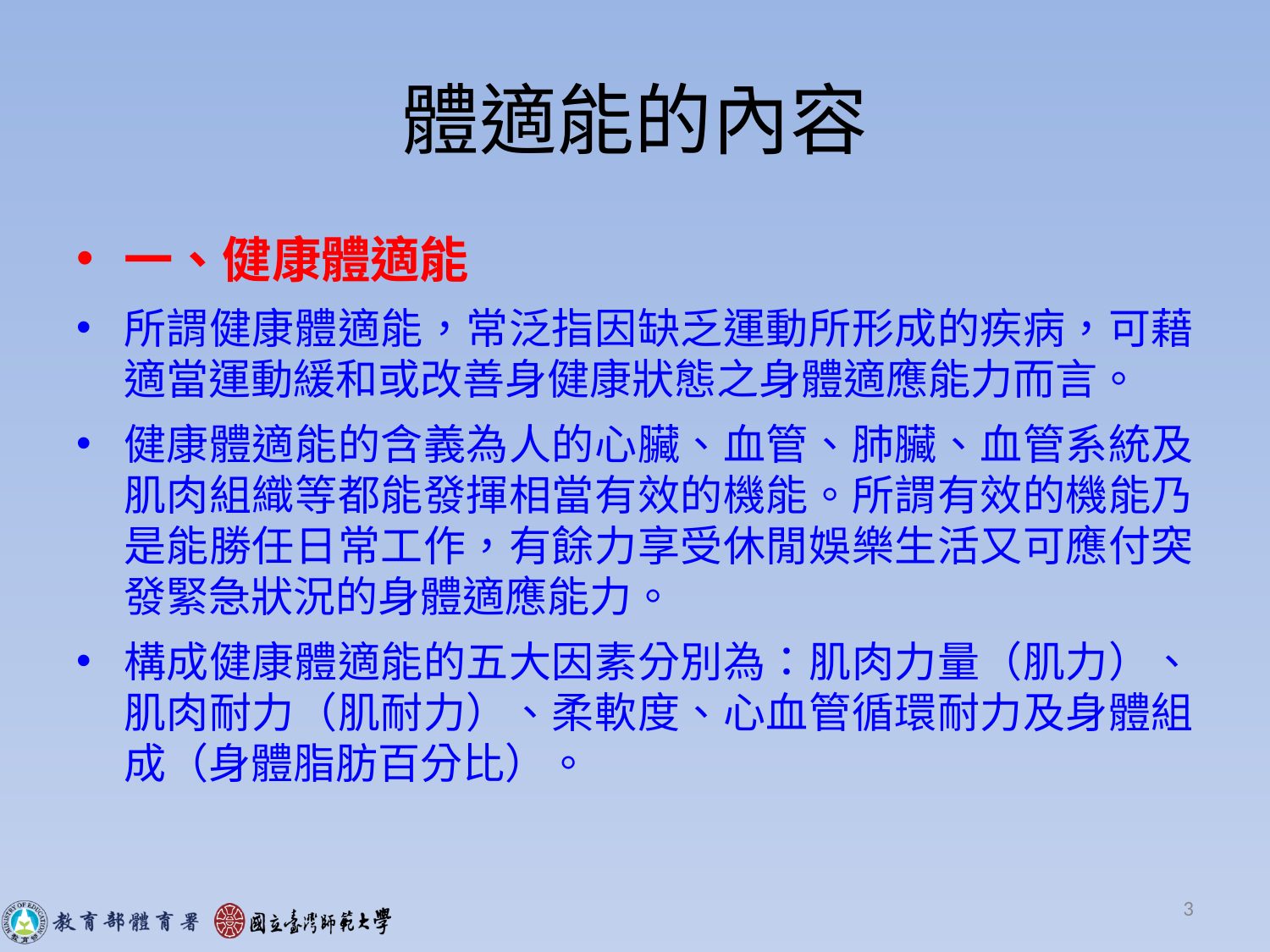

# 體適能的內容
一、健康體適能
所謂健康體適能，常泛指因缺乏運動所形成的疾病，可藉適當運動緩和或改善身健康狀態之身體適應能力而言。
健康體適能的含義為人的心臟、血管、肺臟、血管系統及肌肉組織等都能發揮相當有效的機能。所謂有效的機能乃是能勝任日常工作，有餘力享受休閒娛樂生活又可應付突發緊急狀況的身體適應能力。
構成健康體適能的五大因素分別為：肌肉力量（肌力）、肌肉耐力（肌耐力）、柔軟度、心血管循環耐力及身體組成（身體脂肪百分比）。

3